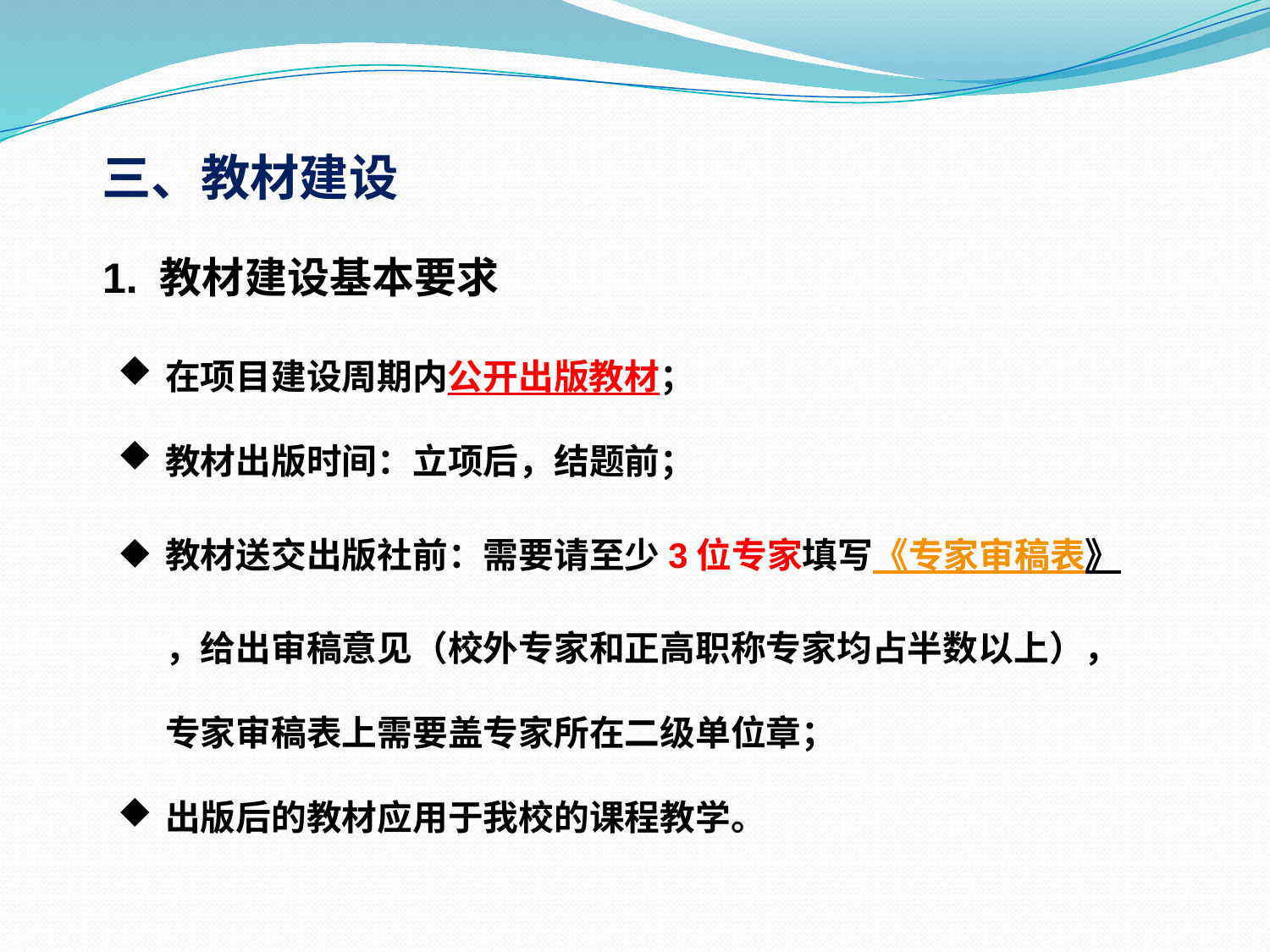

三、教材建设
1. 教材建设基本要求
在项目建设周期内公开出版教材；
教材出版时间：立项后，结题前；
教材送交出版社前：需要请至少3位专家填写《专家审稿表》，给出审稿意见（校外专家和正高职称专家均占半数以上），专家审稿表上需要盖专家所在二级单位章；
出版后的教材应用于我校的课程教学。